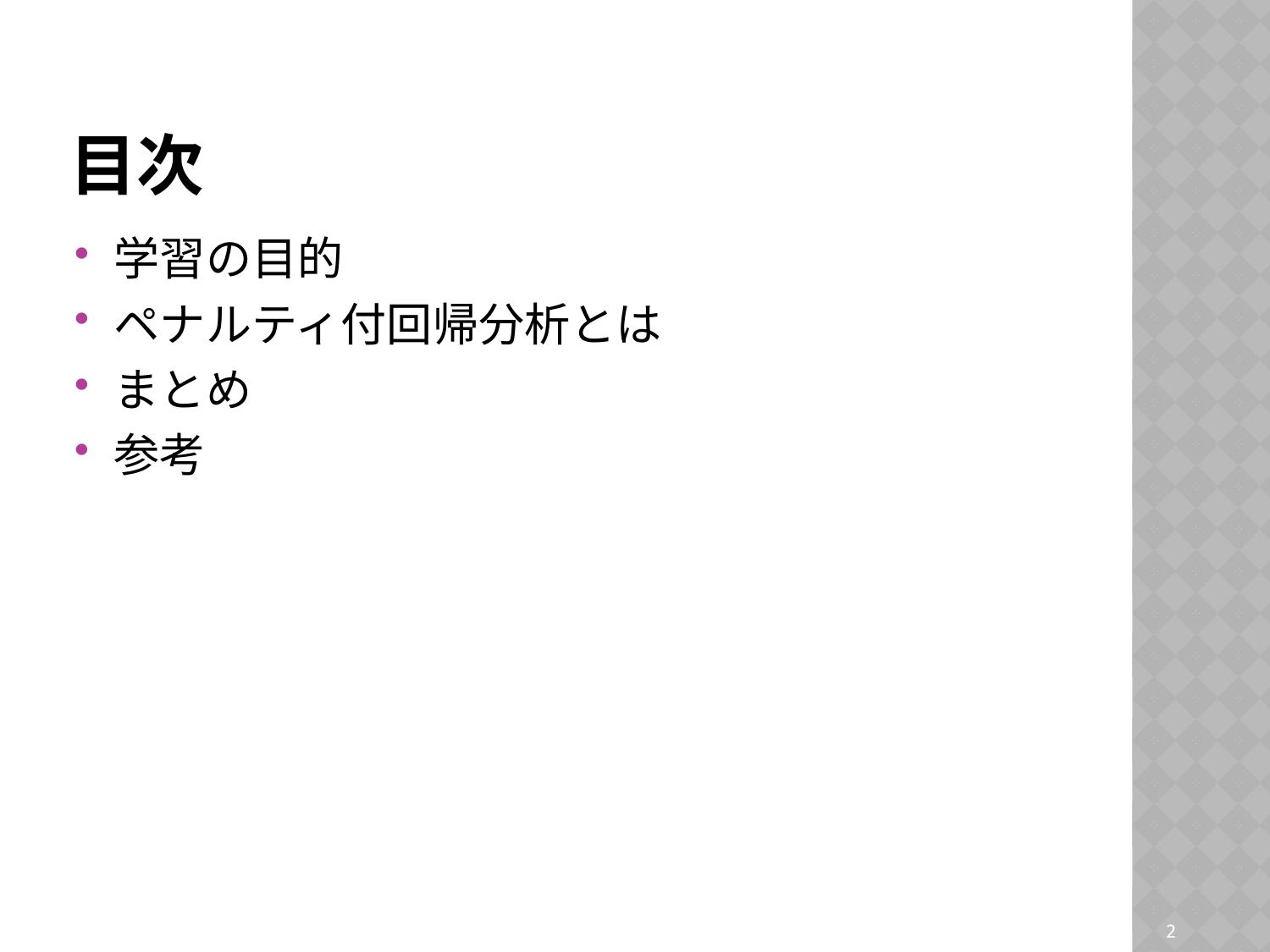

# 目次
学習の目的
ペナルティ付回帰分析とは
まとめ
参考

2